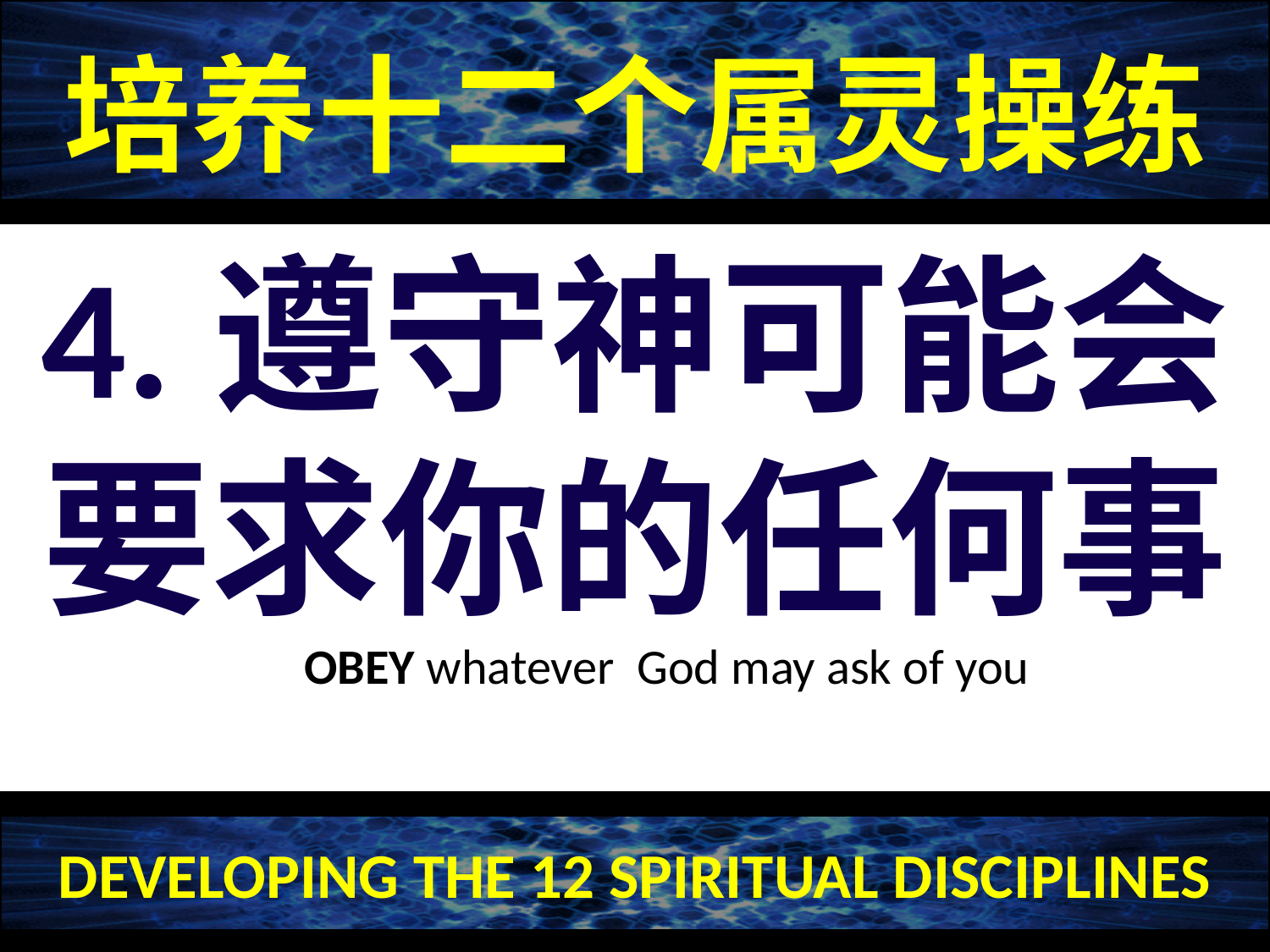

培养十二个属灵操练

4.遵守神可能会要求你的任何事
OBEY whatever  God may ask of you
DEVELOPING THE 12 SPIRITUAL DISCIPLINES